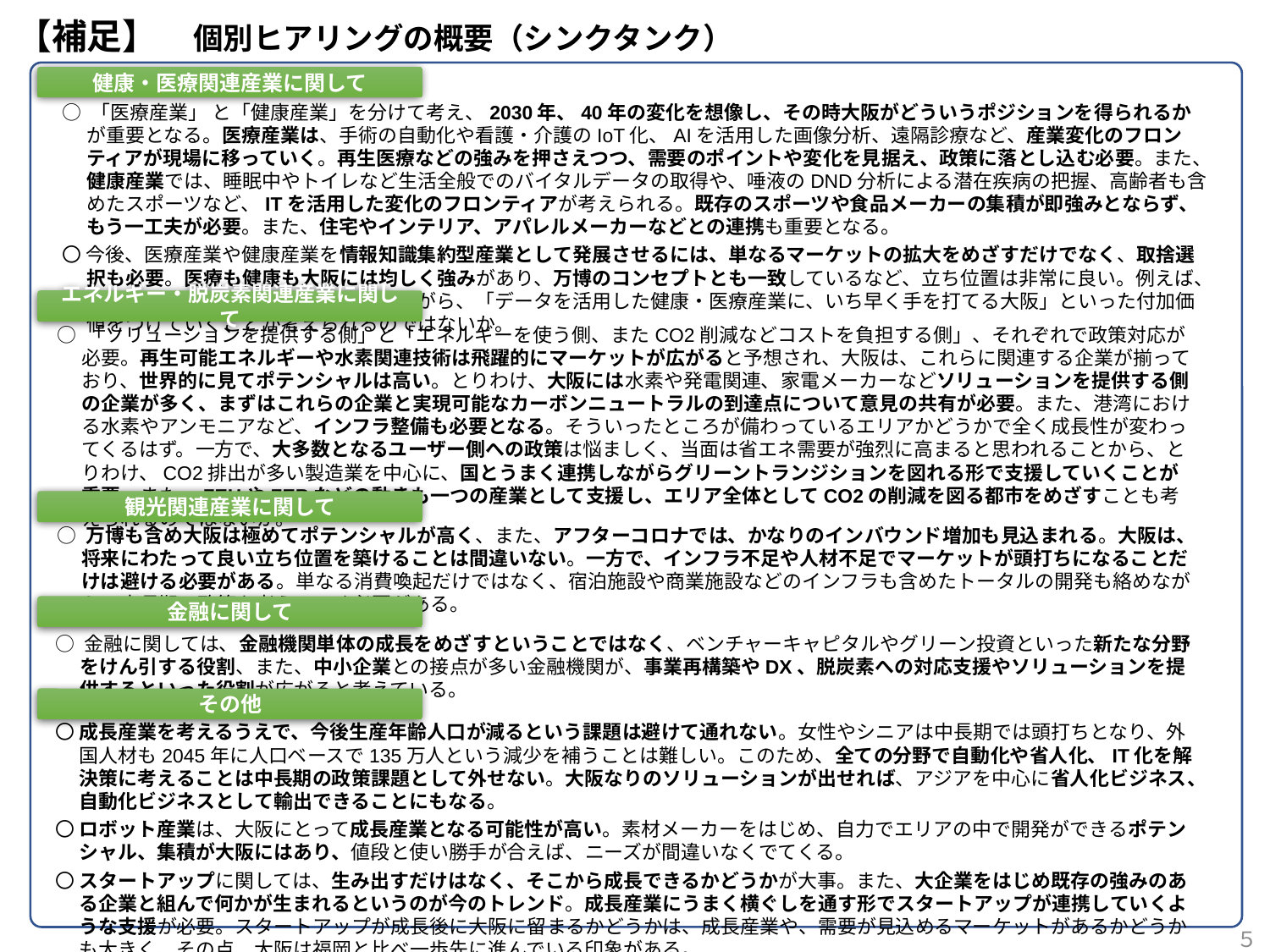

【補足】　個別ヒアリングの概要（シンクタンク）

【健康・医療関連産業に関して】
健康・医療関連産業に関して
○ 「医療産業」 と「健康産業」を分けて考え、2030年、40年の変化を想像し、その時大阪がどういうポジションを得られるかが重要となる。医療産業は、手術の自動化や看護・介護のIoT化、AIを活用した画像分析、遠隔診療など、産業変化のフロンティアが現場に移っていく。再生医療などの強みを押さえつつ、需要のポイントや変化を見据え、政策に落とし込む必要。また、健康産業では、睡眠中やトイレなど生活全般でのバイタルデータの取得や、唾液のDND分析による潜在疾病の把握、高齢者も含めたスポーツなど、ITを活用した変化のフロンティアが考えられる。既存のスポーツや食品メーカーの集積が即強みとならず、もう一工夫が必要。また、住宅やインテリア、アパレルメーカーなどとの連携も重要となる。
〇 今後、医療産業や健康産業を情報知識集約型産業として発展させるには、単なるマーケットの拡大をめざすだけでなく、取捨選択も必要。医療も健康も大阪には均しく強みがあり、万博のコンセプトとも一致しているなど、立ち位置は非常に良い。例えば、万博をアピールの機会として活かしながら、「データを活用した健康・医療産業に、いち早く手を打てる大阪」といった付加価値をつけていくことが考えられるのではないか。
【エネルギー・脱炭素関連産業に関して】
エネルギー・脱炭素関連産業に関して
○ 「ソリューションを提供する側」と「エネルギーを使う側、またCO2削減などコストを負担する側」、それぞれで政策対応が必要。再生可能エネルギーや水素関連技術は飛躍的にマーケットが広がると予想され、大阪は、これらに関連する企業が揃っており、世界的に見てポテンシャルは高い。とりわけ、大阪には水素や発電関連、家電メーカーなどソリューションを提供する側の企業が多く、まずはこれらの企業と実現可能なカーボンニュートラルの到達点について意見の共有が必要。また、港湾における水素やアンモニアなど、インフラ整備も必要となる。そういったところが備わっているエリアかどうかで全く成長性が変わってくるはず。一方で、大多数となるユーザー側への政策は悩ましく、当面は省エネ需要が強烈に高まると思われることから、とりわけ、CO2排出が多い製造業を中心に、国とうまく連携しながらグリーントランジションを図れる形で支援していくことが重要。また、ZEHやZEBなどの動きも一つの産業として支援し、エリア全体としてCO2の削減を図る都市をめざすことも考えられるのではないか。
【観光関連産業に関して】
観光関連産業に関して
○ 万博も含め大阪は極めてポテンシャルが高く、また、アフターコロナでは、かなりのインバウンド増加も見込まれる。大阪は、将来にわたって良い立ち位置を築けることは間違いない。一方で、インフラ不足や人材不足でマーケットが頭打ちになることだけは避ける必要がある。単なる消費喚起だけではなく、宿泊施設や商業施設などのインフラも含めたトータルの開発も絡めながら、中長期の政策を考えていく必要がある。
【金融に関して】
金融に関して
○ 金融に関しては、金融機関単体の成長をめざすということではなく、ベンチャーキャピタルやグリーン投資といった新たな分野をけん引する役割、また、中小企業との接点が多い金融機関が、事業再構築やDX、脱炭素への対応支援やソリューションを提供するといった役割が広がると考えている。
【その他】
その他
〇 成長産業を考えるうえで、今後生産年齢人口が減るという課題は避けて通れない。女性やシニアは中長期では頭打ちとなり、外国人材も2045年に人口ベースで135万人という減少を補うことは難しい。このため、全ての分野で自動化や省人化、IT化を解決策に考えることは中長期の政策課題として外せない。大阪なりのソリューションが出せれば、アジアを中心に省人化ビジネス、自動化ビジネスとして輸出できることにもなる。
〇 ロボット産業は、大阪にとって成長産業となる可能性が高い。素材メーカーをはじめ、自力でエリアの中で開発ができるポテンシャル、集積が大阪にはあり、値段と使い勝手が合えば、ニーズが間違いなくでてくる。
〇 スタートアップに関しては、生み出すだけはなく、そこから成長できるかどうかが大事。また、大企業をはじめ既存の強みのある企業と組んで何かが生まれるというのが今のトレンド。成長産業にうまく横ぐしを通す形でスタートアップが連携していくような支援が必要。スタートアップが成長後に大阪に留まるかどうかは、成長産業や、需要が見込めるマーケットがあるかどうかも大きく、その点、大阪は福岡と比べ一歩先に進んでいる印象がある。
５